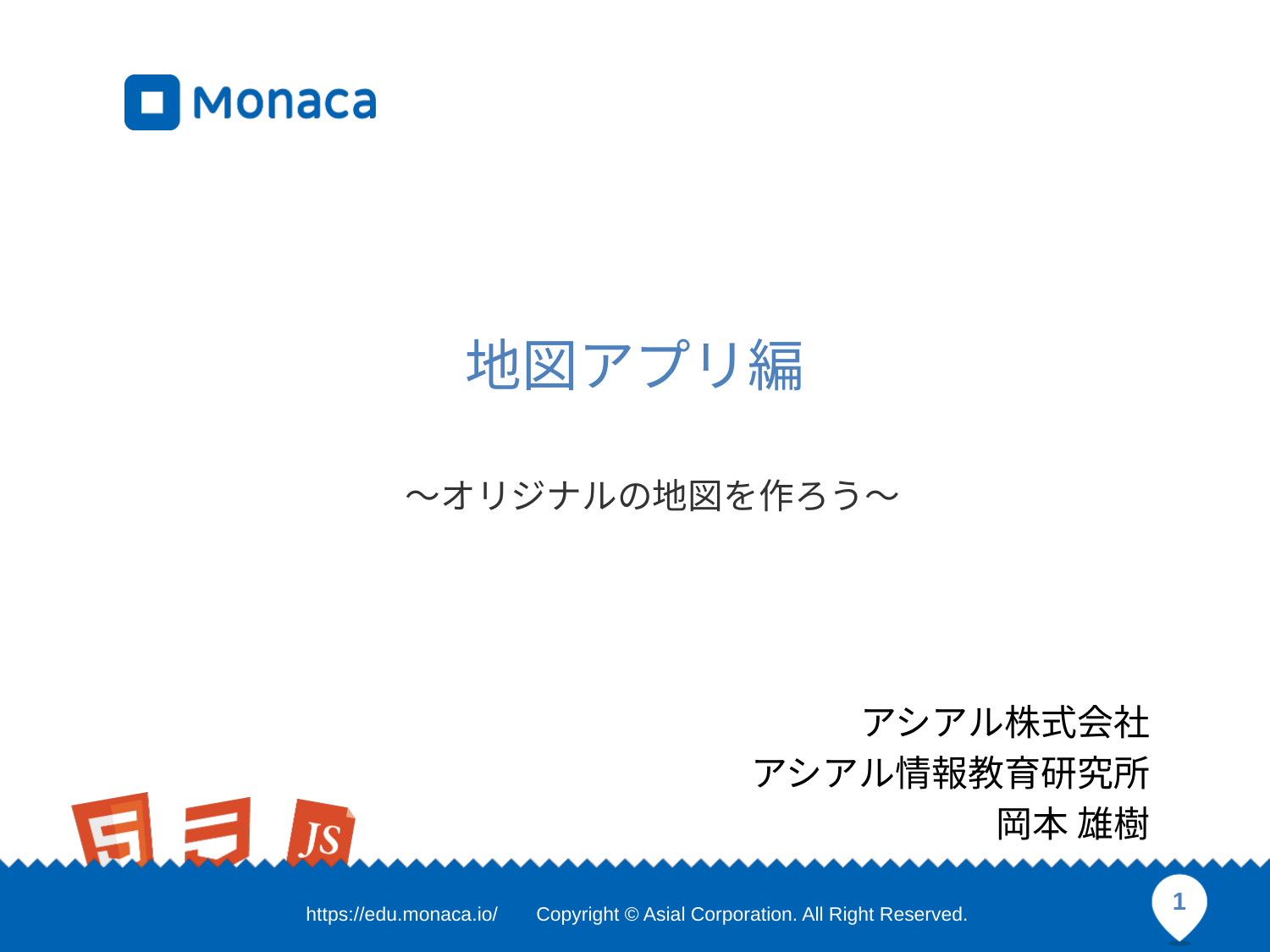

# 地図アプリ編 　～オリジナルの地図を作ろう～
アシアル株式会社
アシアル情報教育研究所
岡本 雄樹